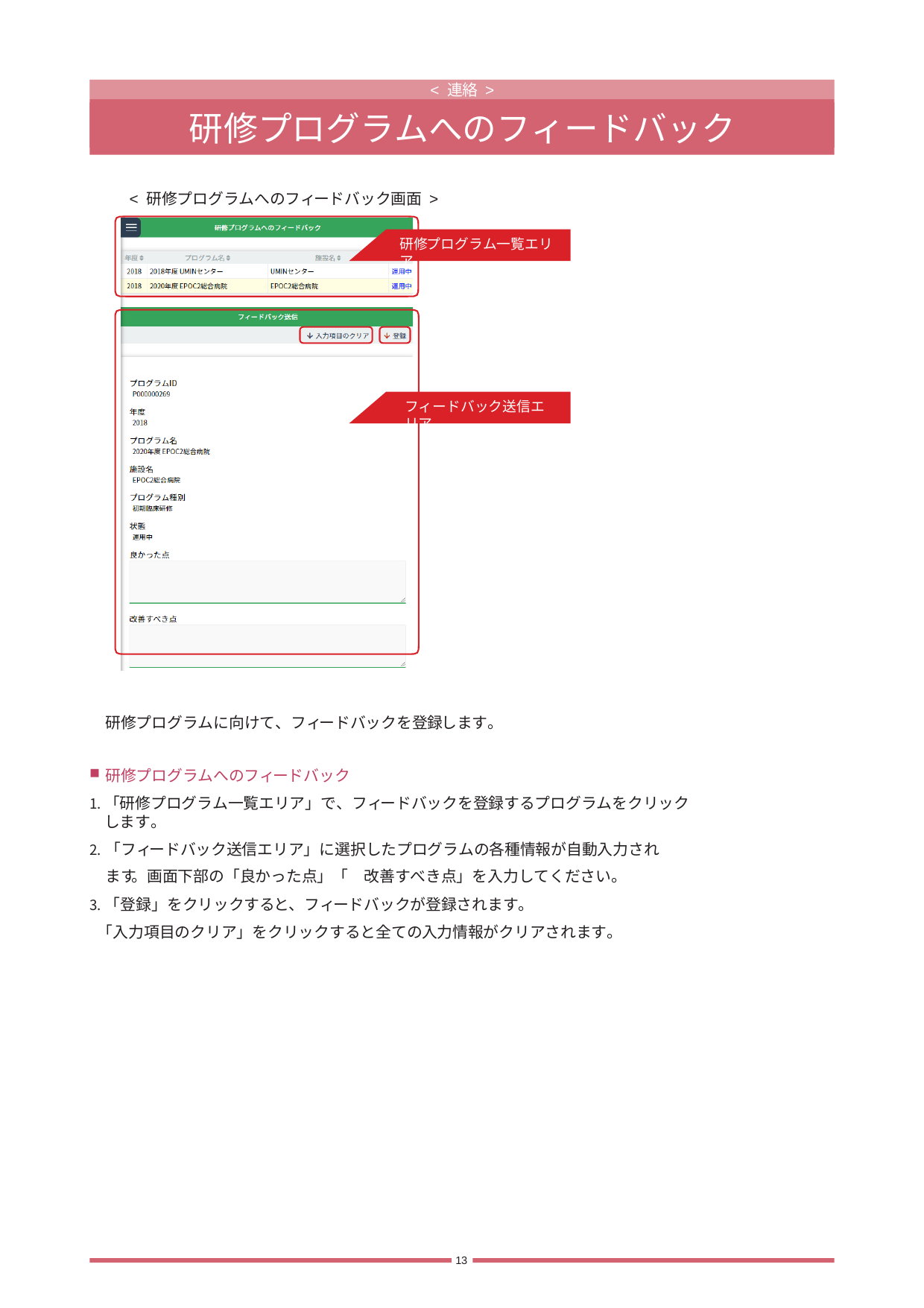

< 連絡>
研修プログラムへのフィードバック
< 研修プログラムへのフィードバック画面 >

研修プログラム一覧エリア

フィードバック送信エリア
研修プログラムに向けて、フィードバックを登録します。

研修プログラムへのフィードバック
「研修プログラム一覧エリア」で、フィードバックを登録するプログラムをクリックします 。
「フィードバック送信エリア」に選択したプログラムの各種情報が自動入力されます。 画面下部の「良かった点」「　改善すべき点」を入力してください。
「登録」をクリックすると、フィードバックが登録されます。
「入力項目のクリア」をクリックすると全ての入力情報がクリアされます。
13